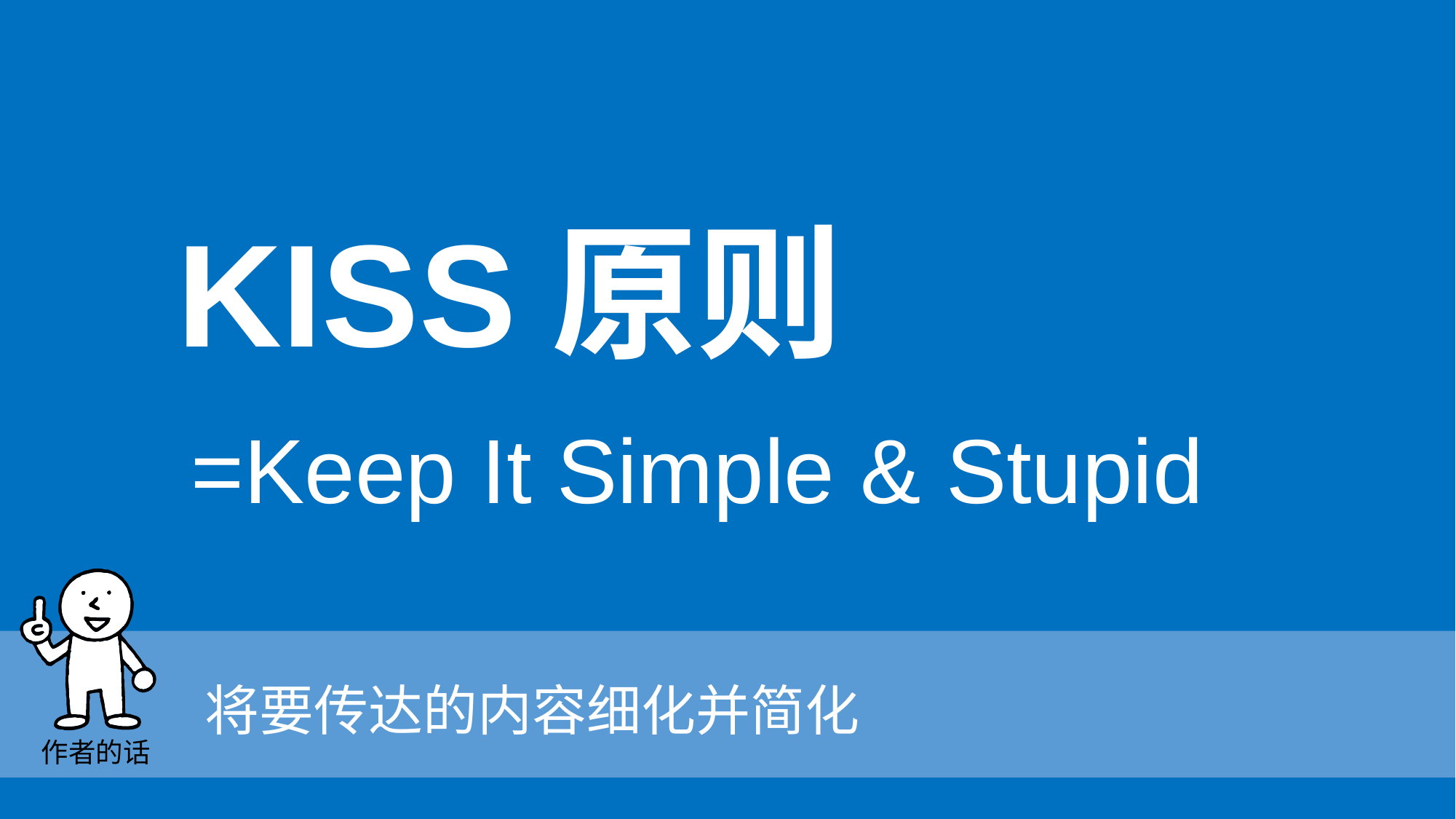

KISS原则
=Keep It Simple & Stupid

将要传达的内容细化并简化
作者的话